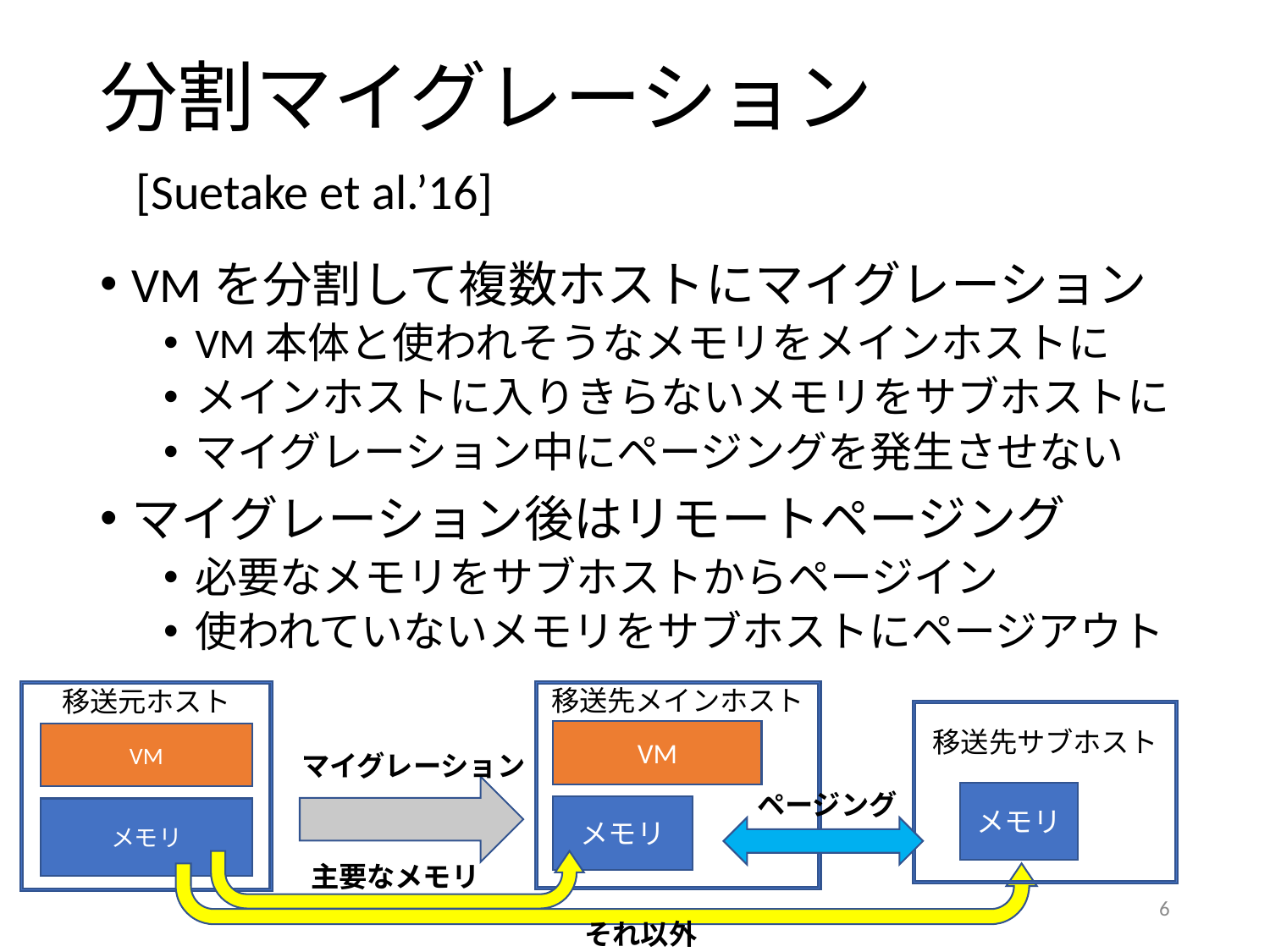

# 分割マイグレーション [Suetake et al.’16]
VMを分割して複数ホストにマイグレーション
VM本体と使われそうなメモリをメインホストに
メインホストに入りきらないメモリをサブホストに
マイグレーション中にページングを発生させない
マイグレーション後はリモートページング
必要なメモリをサブホストからページイン
使われていないメモリをサブホストにページアウト

移送元ホスト

VM
メモリ
移送先メインホスト

移送先サブホスト

VM
マイグレーション

ページング

メモリ
メモリ

主要なメモリ

6
それ以外